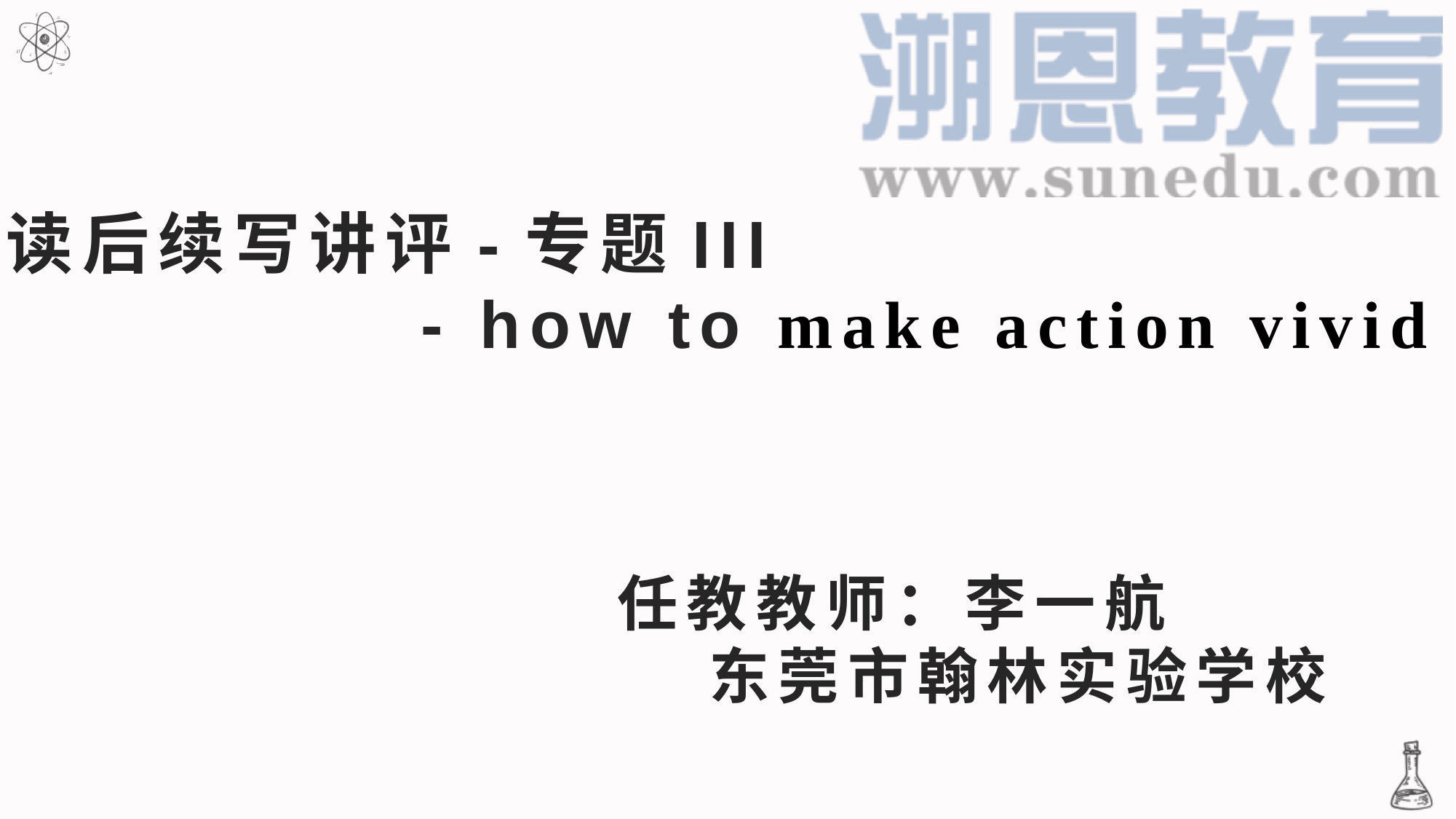

读后续写讲评-专题III
               - how to make action vivid

                          任教教师：李一航
                              东莞市翰林实验学校